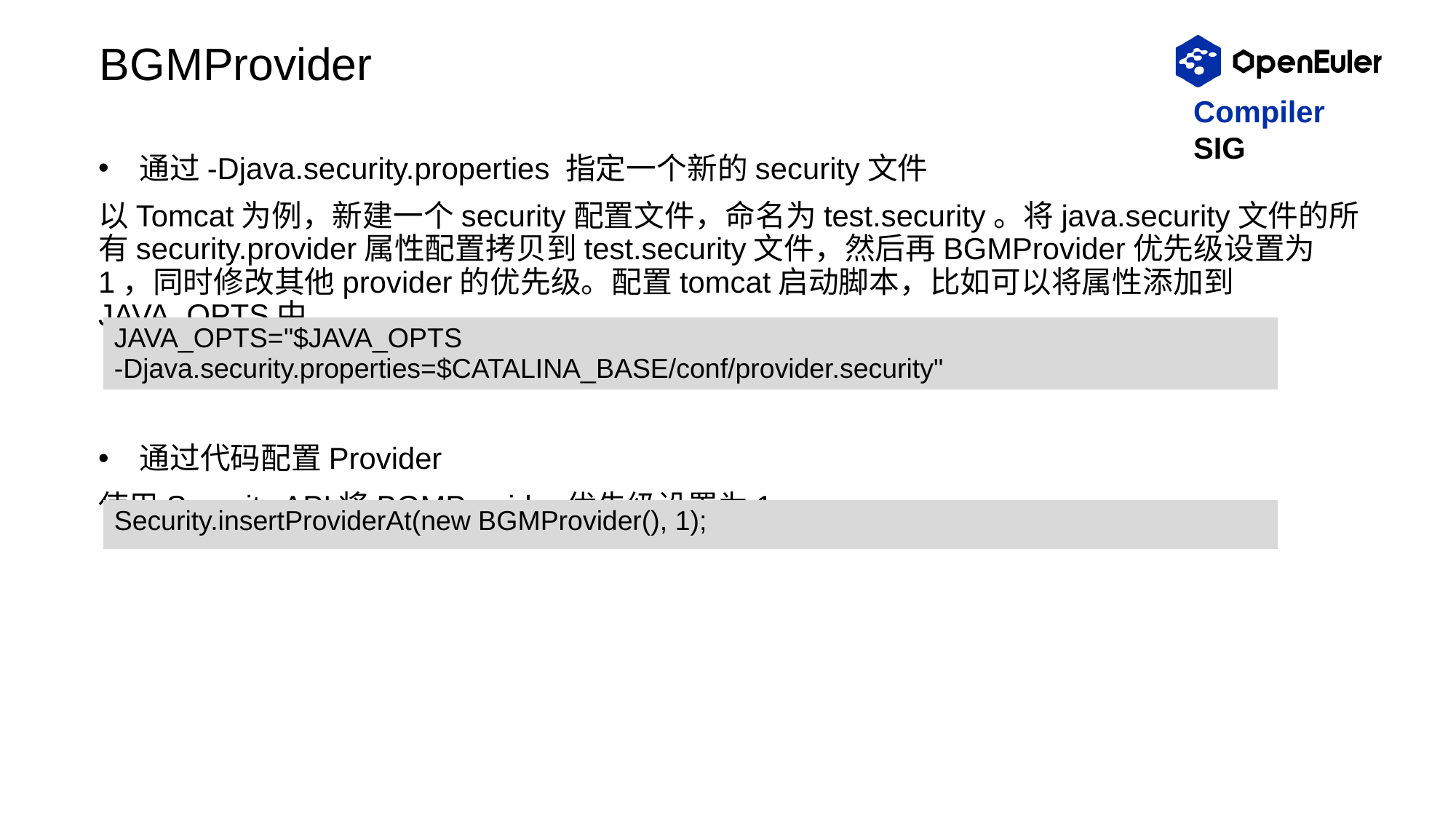

# BGMProvider
通过-Djava.security.properties 指定一个新的security文件
以Tomcat为例，新建一个security配置文件，命名为test.security。将java.security文件的所有security.provider属性配置拷贝到test.security文件，然后再BGMProvider优先级设置为1，同时修改其他provider的优先级。配置tomcat启动脚本，比如可以将属性添加到JAVA_OPTS中。

通过代码配置Provider
使用Security API将BGMProvider优先级设置为1

| JAVA\_OPTS="$JAVA\_OPTS -Djava.security.properties=$CATALINA\_BASE/conf/provider.security" |
| --- |
| Security.insertProviderAt(new BGMProvider(), 1); |
| --- |